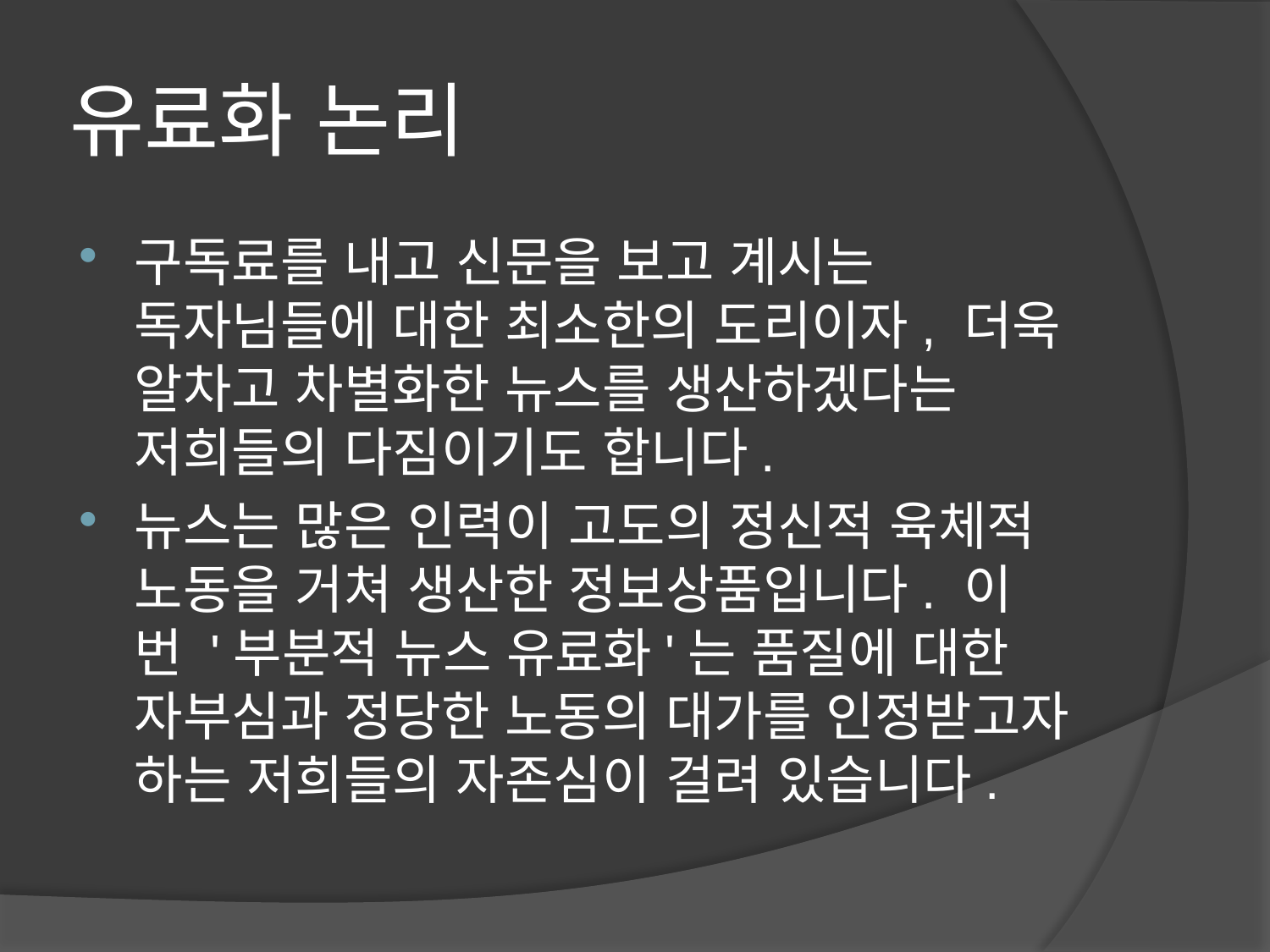

# 유료화 논리
구독료를 내고 신문을 보고 계시는 독자님들에 대한 최소한의 도리이자, 더욱 알차고 차별화한 뉴스를 생산하겠다는 저희들의 다짐이기도 합니다.
뉴스는 많은 인력이 고도의 정신적 육체적 노동을 거쳐 생산한 정보상품입니다. 이번 '부분적 뉴스 유료화'는 품질에 대한 자부심과 정당한 노동의 대가를 인정받고자 하는 저희들의 자존심이 걸려 있습니다.